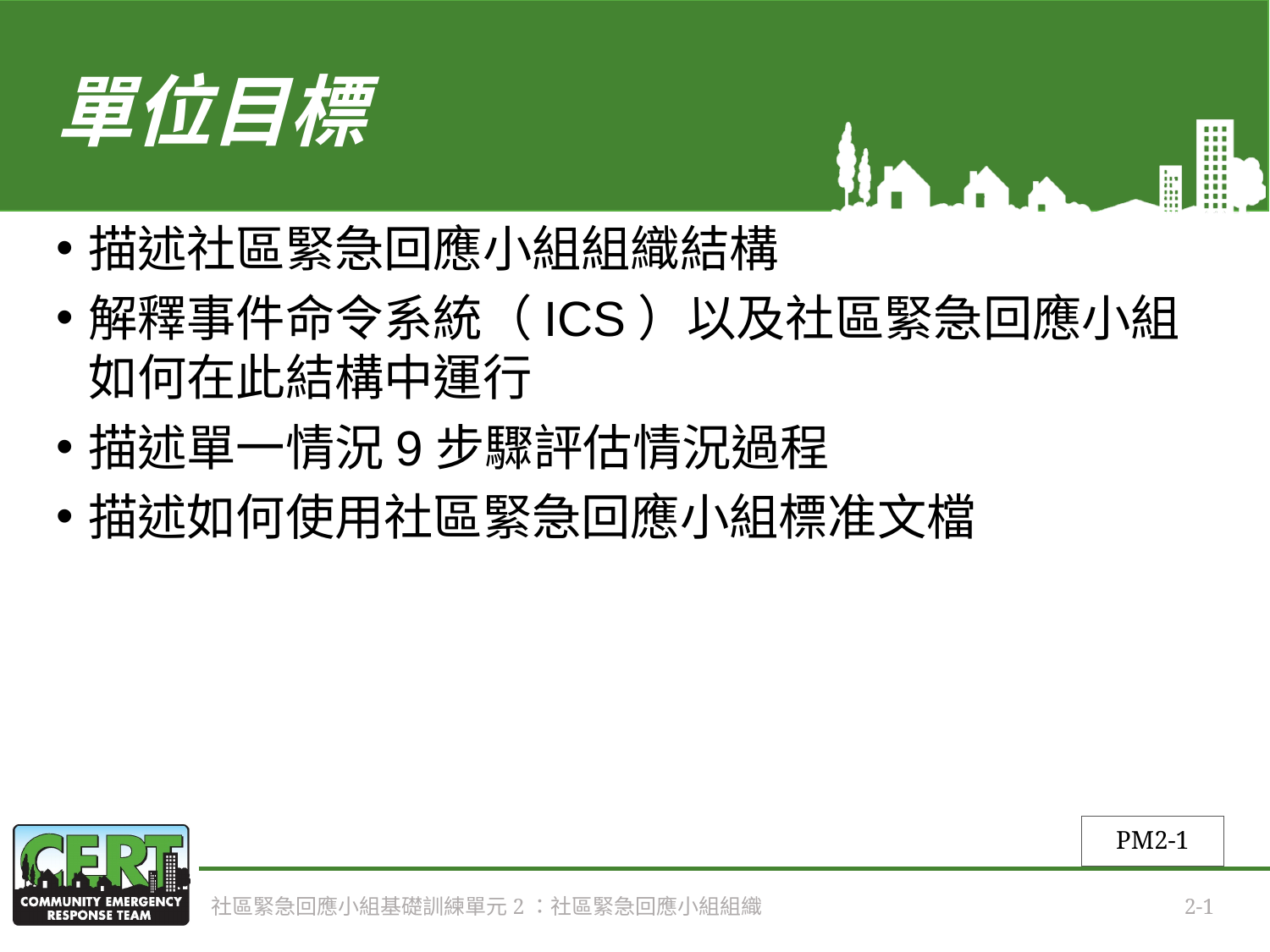

# 單位目標
描述社區緊急回應小組組織結構
解釋事件命令系統（ICS）以及社區緊急回應小組如何在此結構中運行
描述單一情況9步驟評估情況過程
描述如何使用社區緊急回應小組標准文檔
PM2-1
社區緊急回應小組基礎訓練單元2：社區緊急回應小組組織
2-1